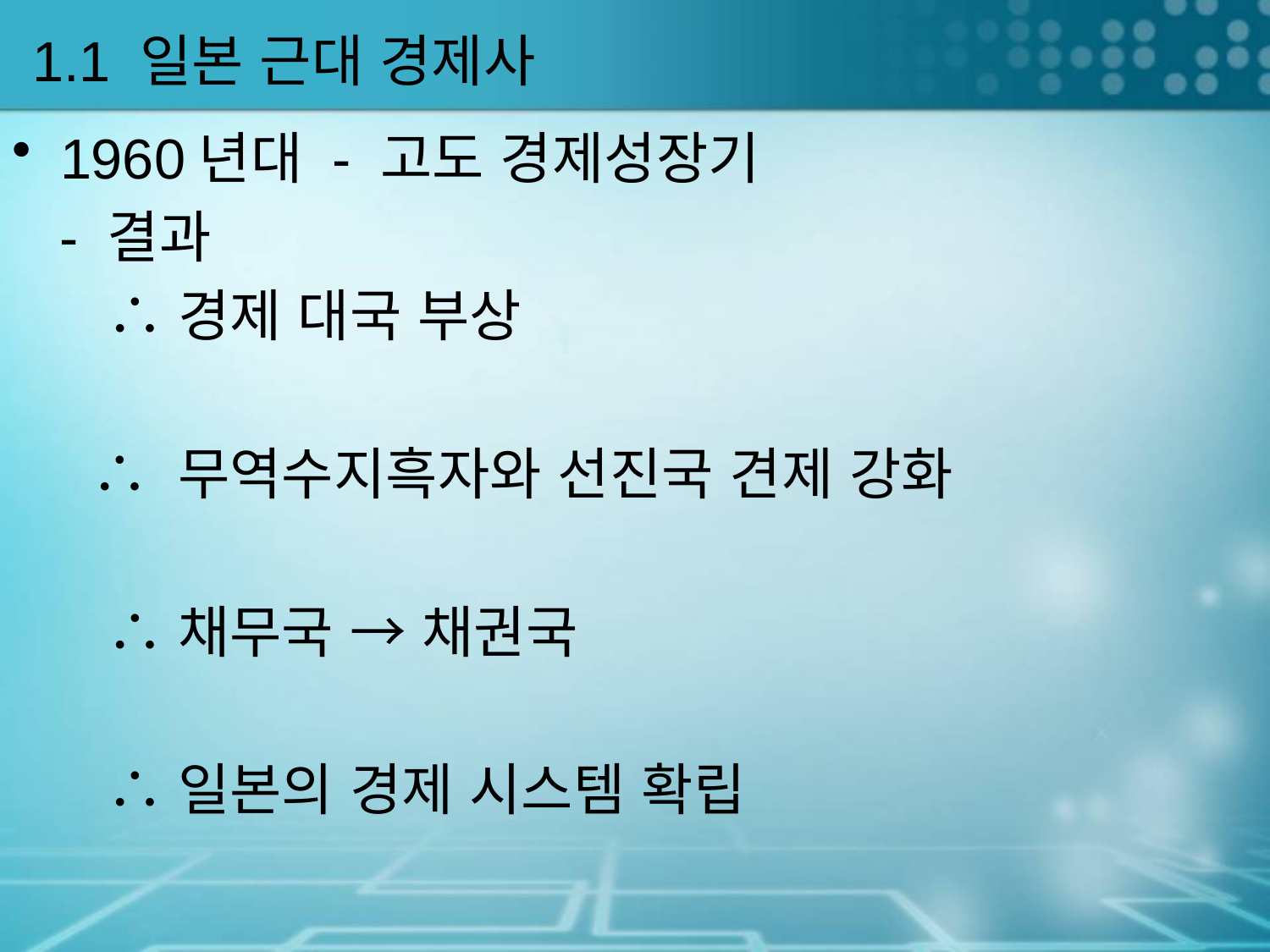

# 1.1 일본 근대 경제사
1960년대 - 고도 경제성장기
   - 결과
      ∴경제 대국 부상

     ∴ 무역수지흑자와 선진국 견제 강화

      ∴채무국 → 채권국

      ∴일본의 경제 시스템 확립